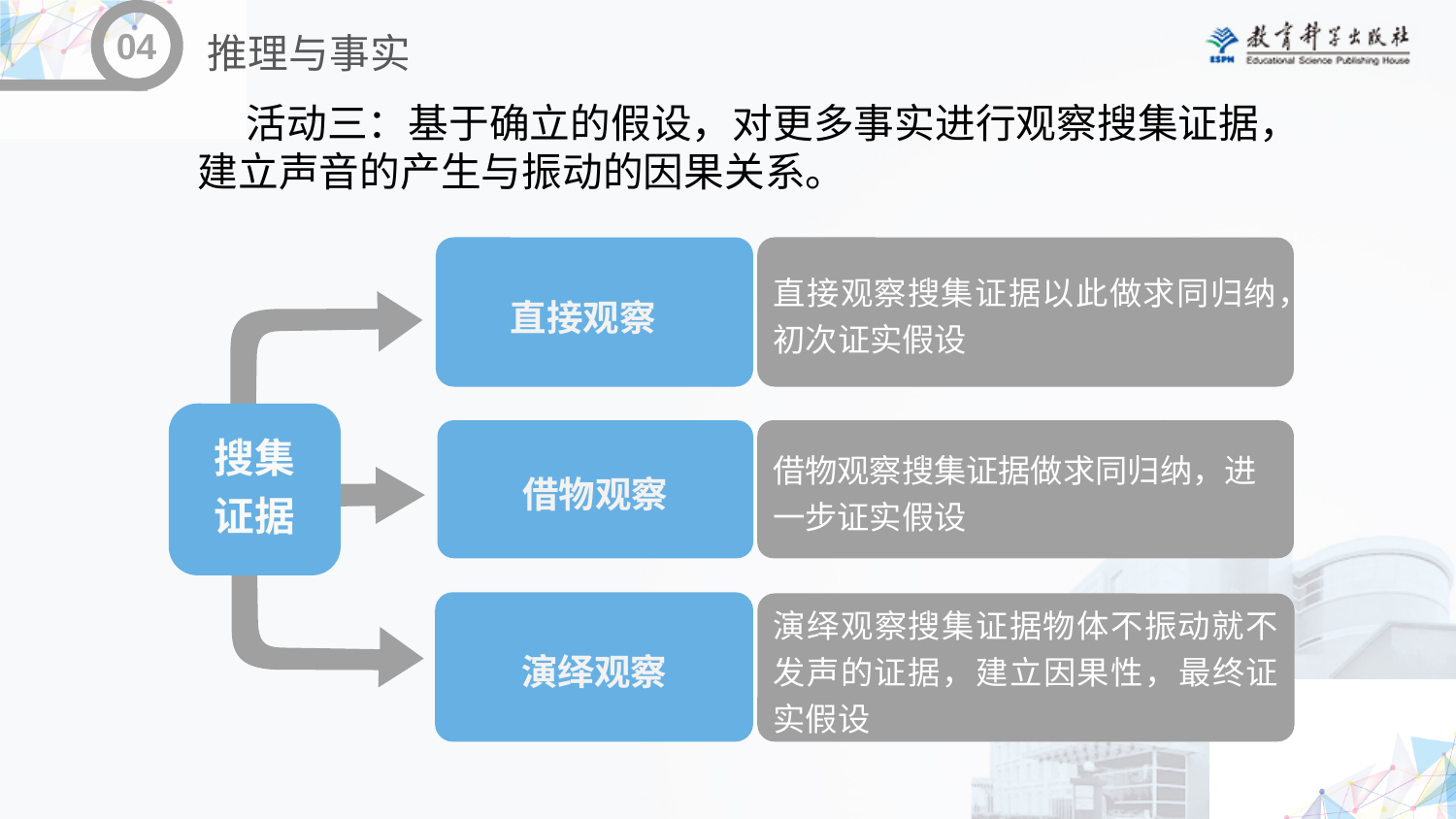

04
推理与事实

活动三：基于确立的假设，对更多事实进行观察搜集证据，建立声音的产生与振动的因果关系。
      直接观察
直接观察搜集证据以此做求同归纳，初次证实假设

搜集
证据
借物观察
借物观察搜集证据做求同归纳，进一步证实假设

演绎观察
演绎观察搜集证据物体不振动就不发声的证据，建立因果性，最终证实假设